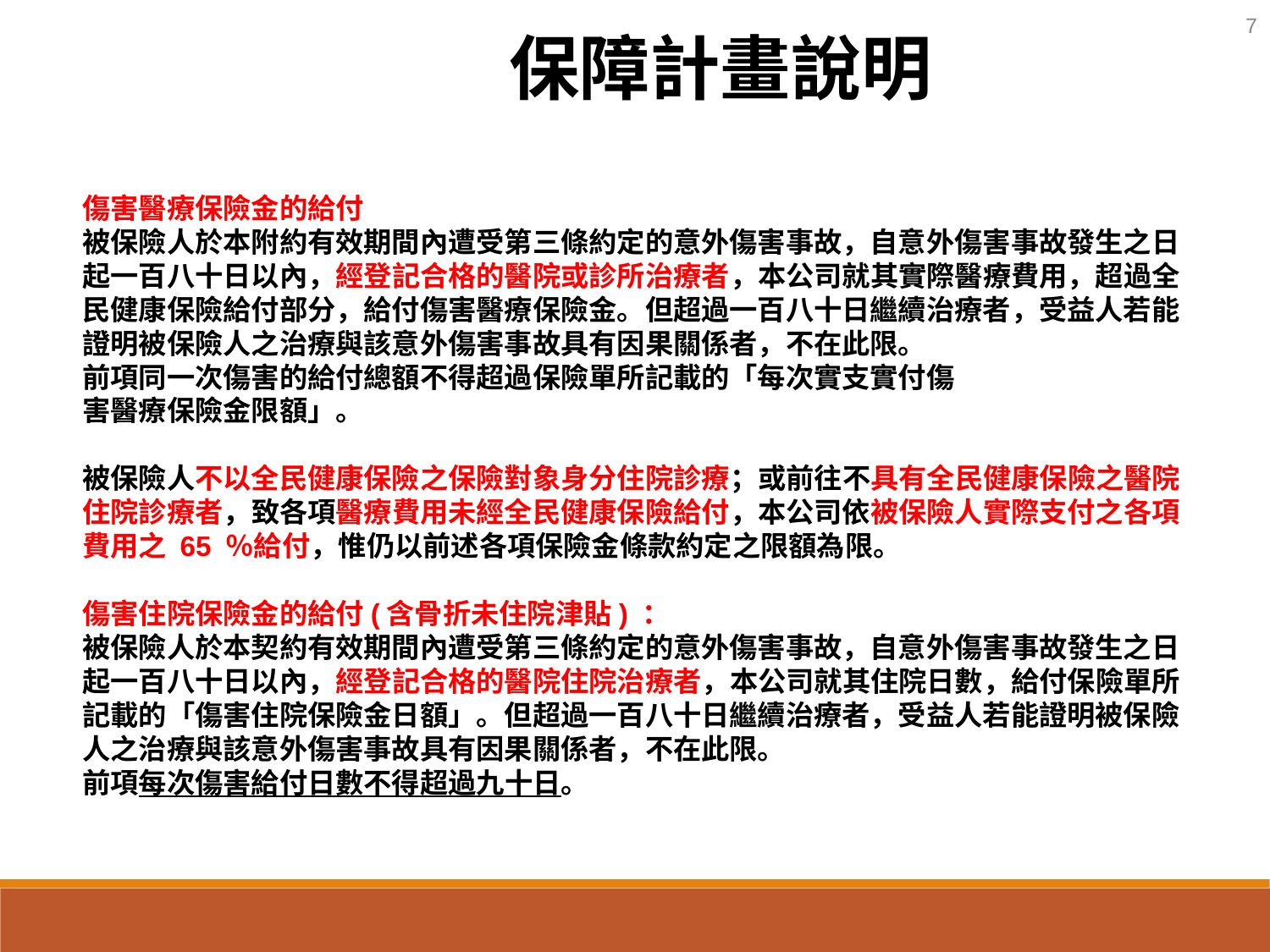

7
保障計畫說明
傷害醫療保險金的給付
被保險人於本附約有效期間內遭受第三條約定的意外傷害事故，自意外傷害事故發生之日起一百八十日以內，經登記合格的醫院或診所治療者，本公司就其實際醫療費用，超過全民健康保險給付部分，給付傷害醫療保險金。但超過一百八十日繼續治療者，受益人若能證明被保險人之治療與該意外傷害事故具有因果關係者，不在此限。
前項同一次傷害的給付總額不得超過保險單所記載的「每次實支實付傷
害醫療保險金限額」。

被保險人不以全民健康保險之保險對象身分住院診療；或前往不具有全民健康保險之醫院住院診療者，致各項醫療費用未經全民健康保險給付，本公司依被保險人實際支付之各項費用之 65 ％給付，惟仍以前述各項保險金條款約定之限額為限。

傷害住院保險金的給付(含骨折未住院津貼) ：
被保險人於本契約有效期間內遭受第三條約定的意外傷害事故，自意外傷害事故發生之日起一百八十日以內，經登記合格的醫院住院治療者，本公司就其住院日數，給付保險單所記載的「傷害住院保險金日額」。但超過一百八十日繼續治療者，受益人若能證明被保險人之治療與該意外傷害事故具有因果關係者，不在此限。
前項每次傷害給付日數不得超過九十日。